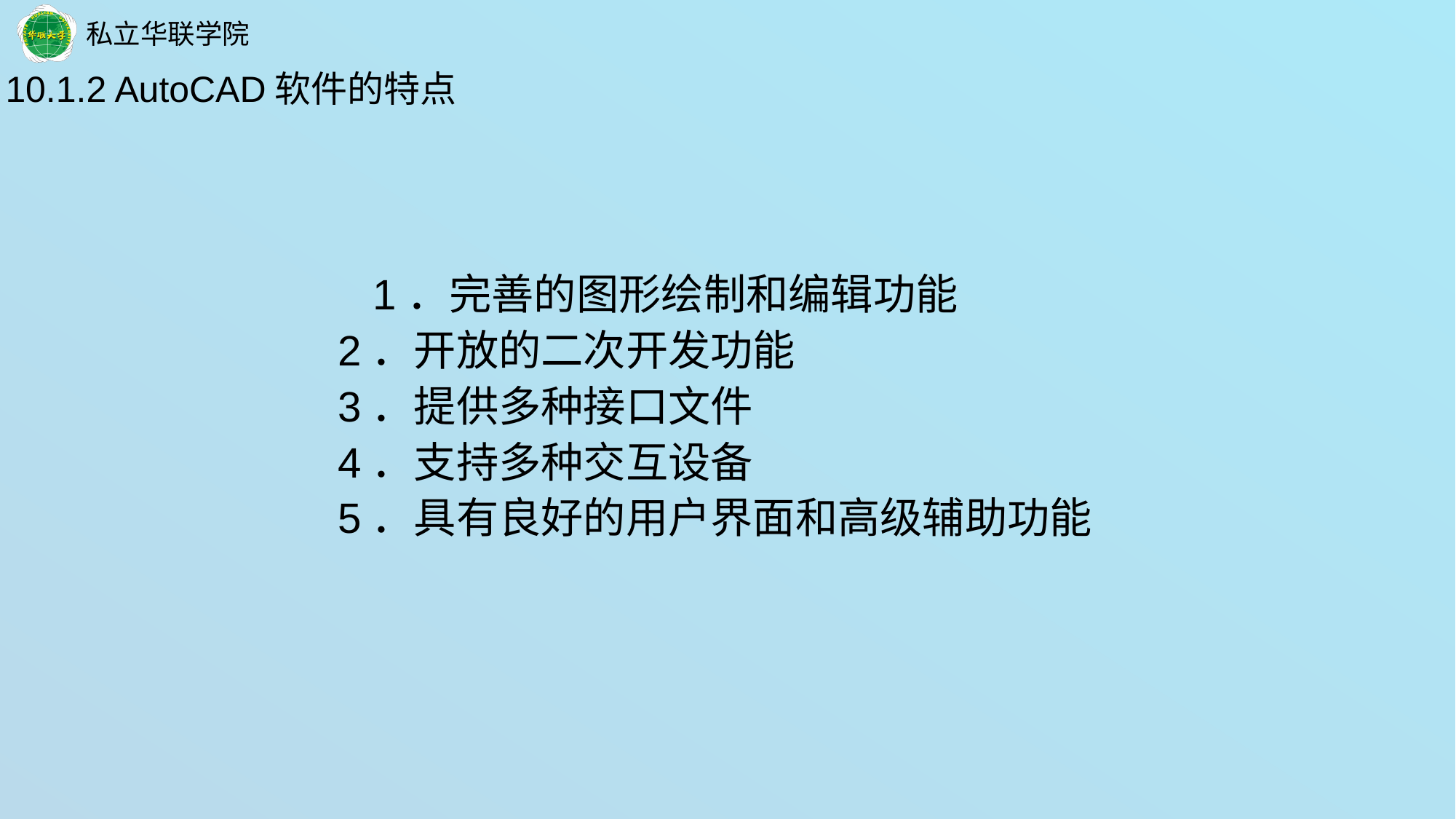

10.1.2 AutoCAD软件的特点
       1．完善的图形绘制和编辑功能
    2．开放的二次开发功能
    3．提供多种接口文件
    4．支持多种交互设备
    5．具有良好的用户界面和高级辅助功能